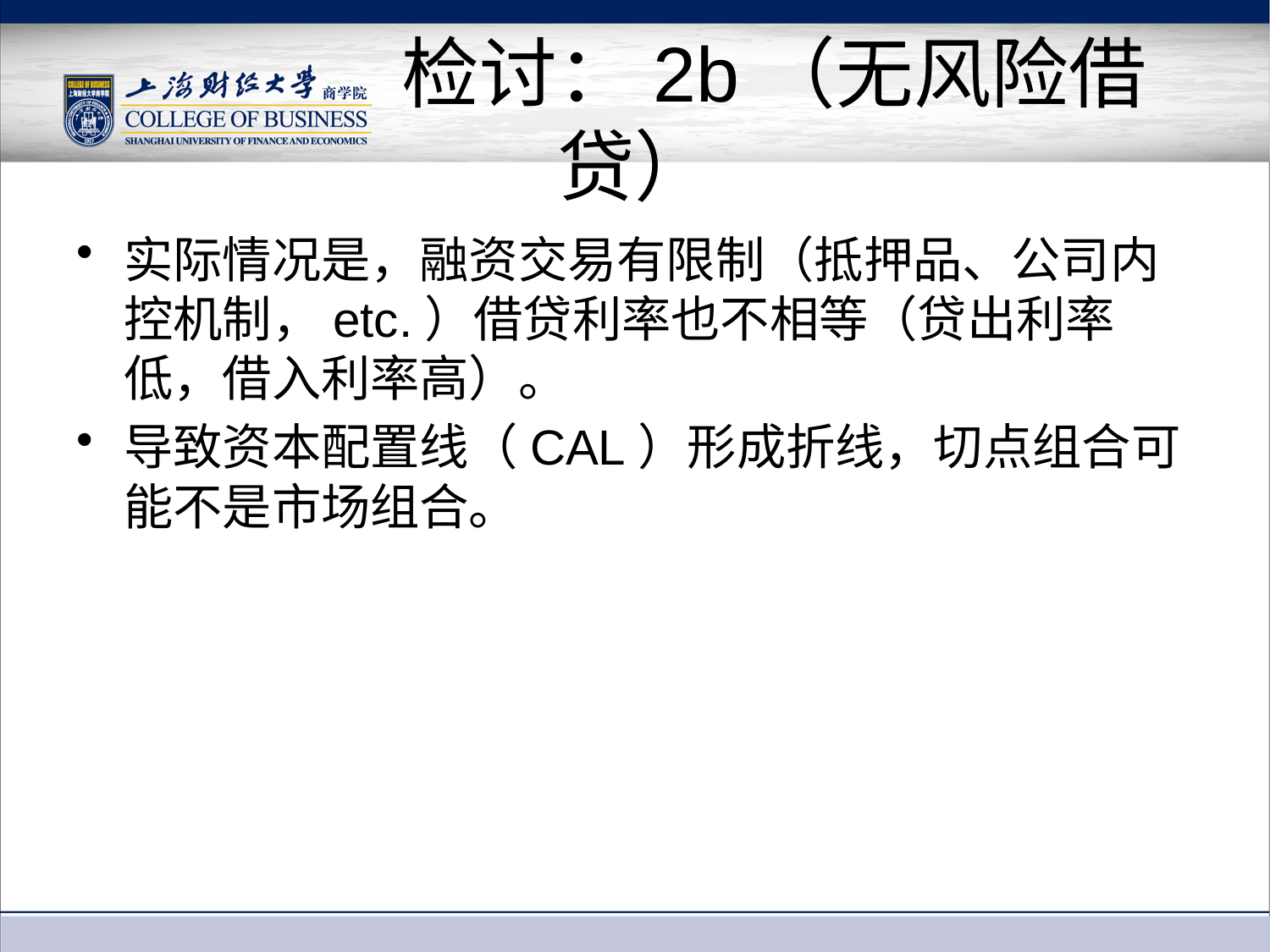

# 检讨：2b（无风险借贷）
实际情况是，融资交易有限制（抵押品、公司内控机制，etc.）借贷利率也不相等（贷出利率低，借入利率高）。
导致资本配置线（CAL）形成折线，切点组合可能不是市场组合。